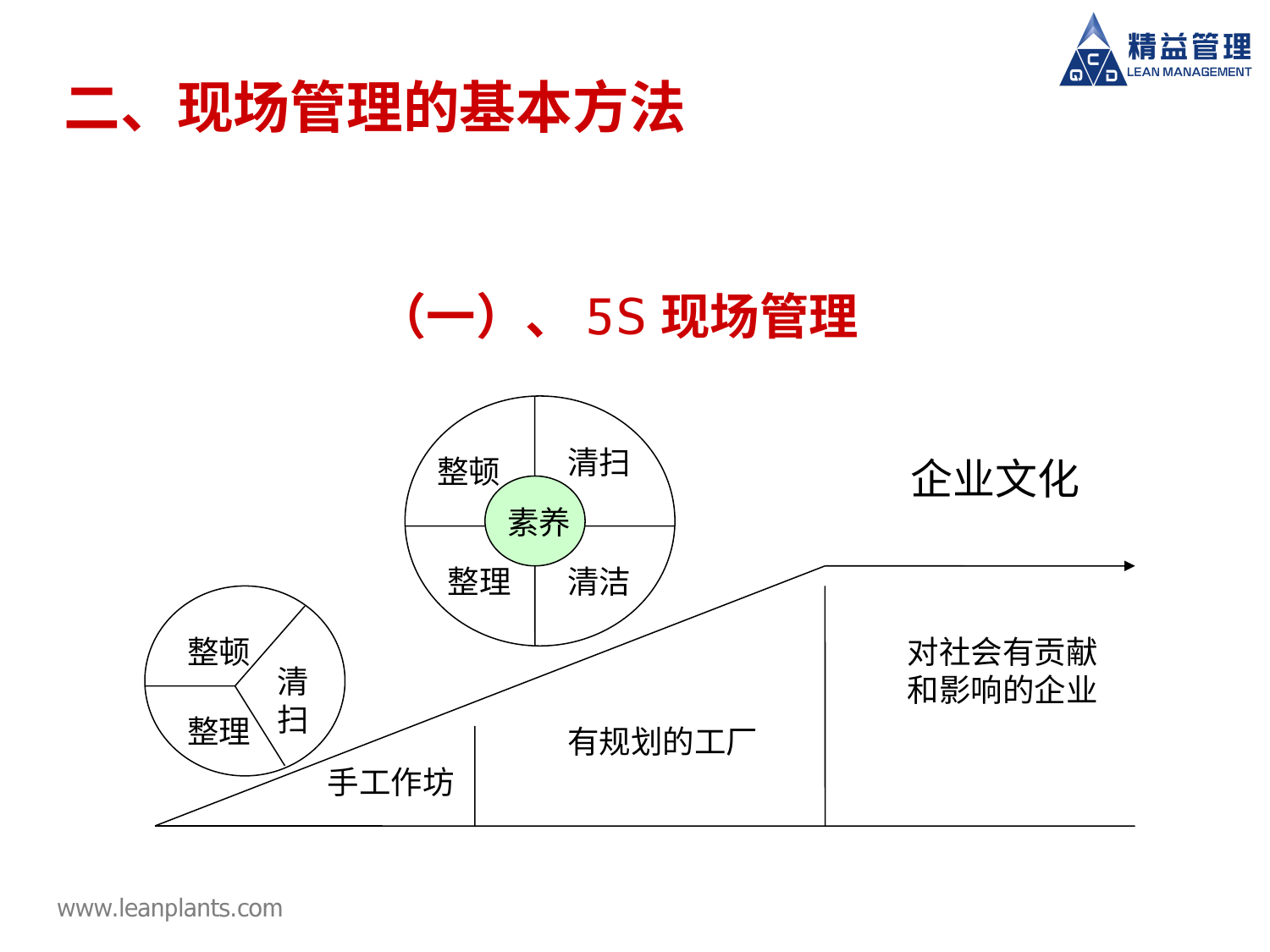

# 二、现场管理的基本方法
（一）、5S现场管理

清扫
整顿
企业文化

素养

整理
清洁

整顿
对社会有贡献和影响的企业
清扫

整理
有规划的工厂

手工作坊